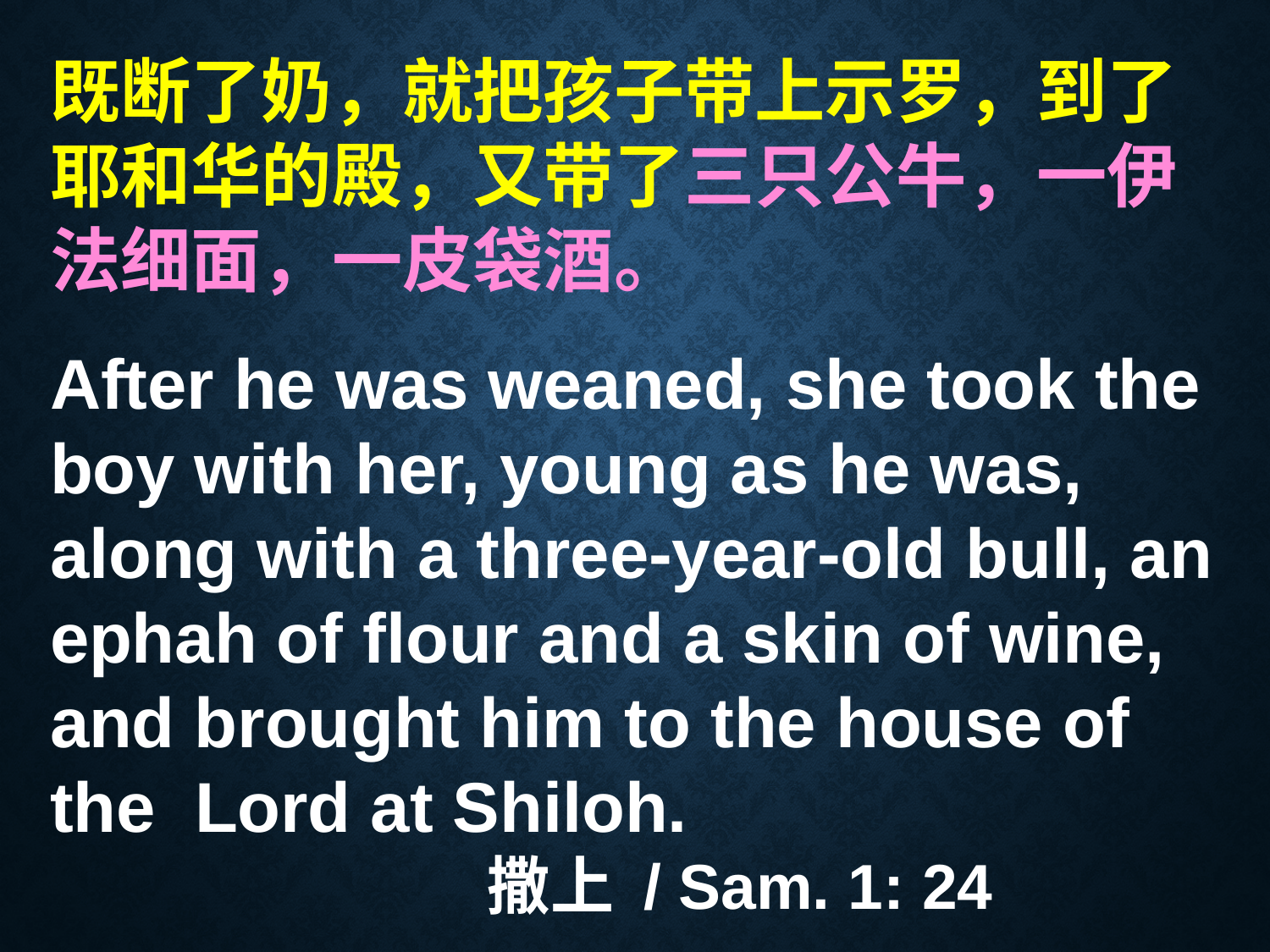

# 既断了奶，就把孩子带上示罗，到了耶和华的殿，又带了三只公牛，一伊法细面，一皮袋酒。 After he was weaned, she took the boy with her, young as he was, along with a three-year-old bull, an ephah of flour and a skin of wine, and brought him to the house of the  Lord at Shiloh. 撒上 / Sam. 1: 24